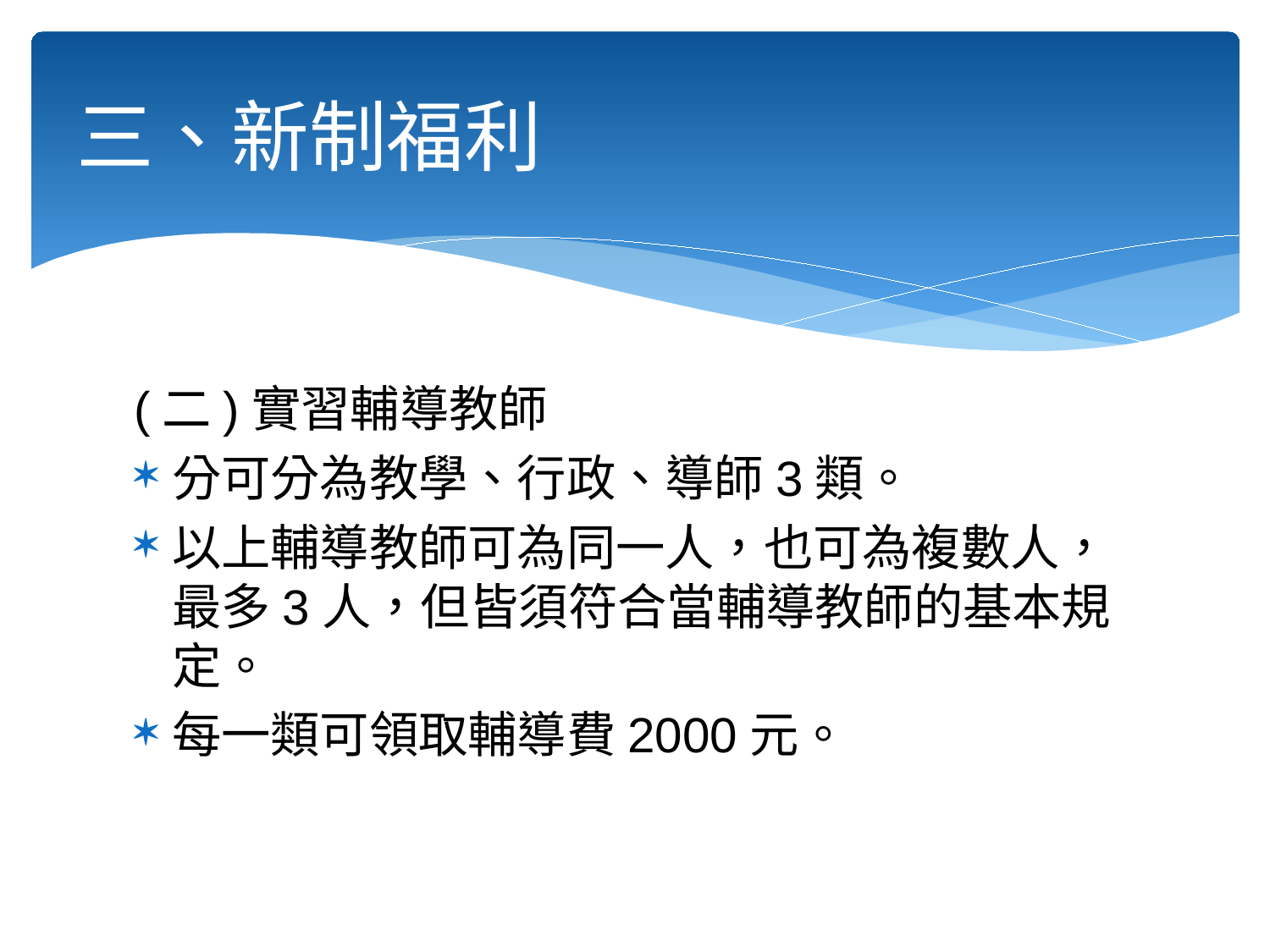

# 三、新制福利
(二)實習輔導教師
分可分為教學、行政、導師3類。
以上輔導教師可為同一人，也可為複數人，最多3人，但皆須符合當輔導教師的基本規定。
每一類可領取輔導費2000元。